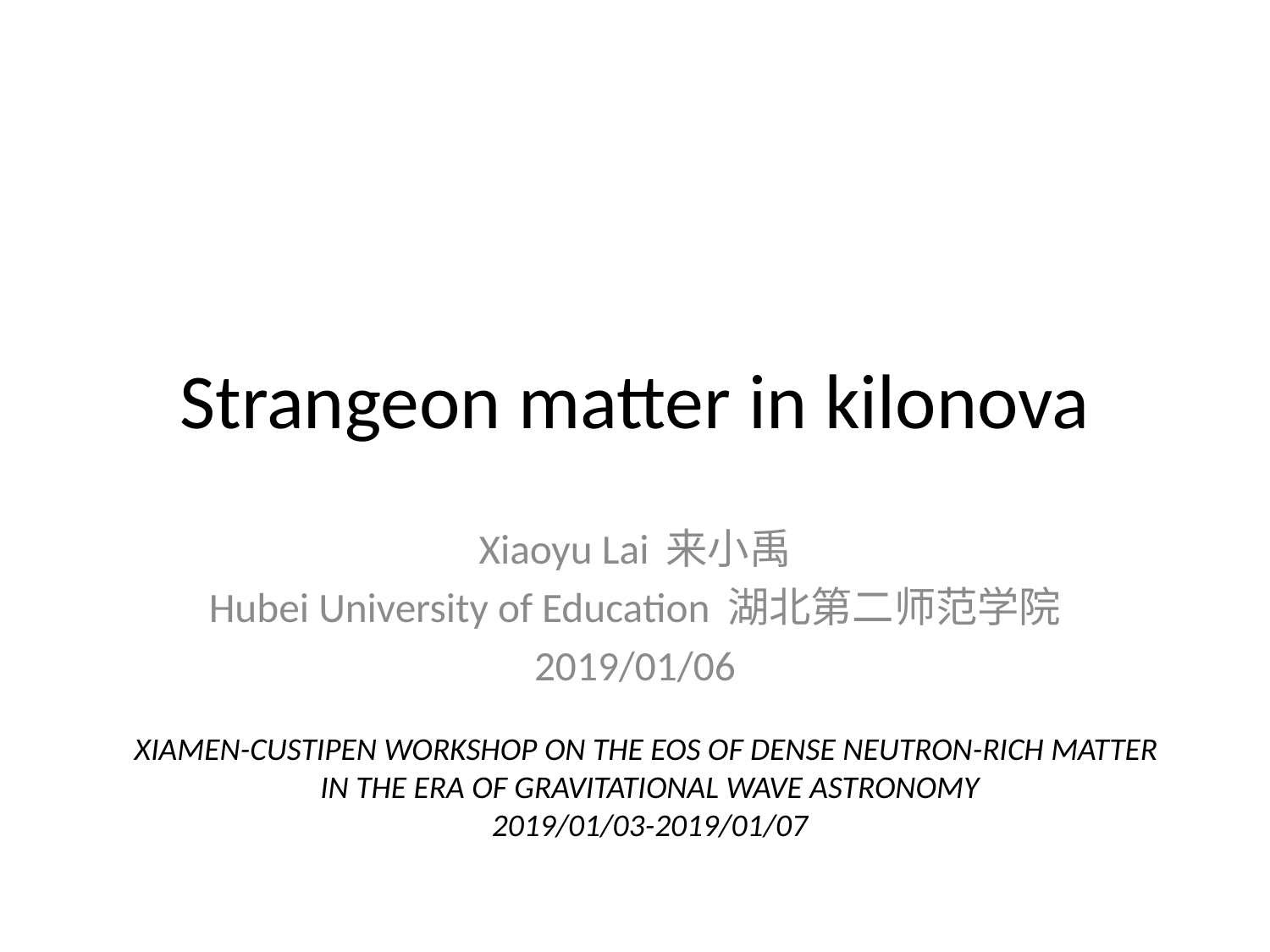

# Strangeon matter in kilonova
Xiaoyu Lai 来小禹
Hubei University of Education 湖北第二师范学院
2019/01/06
XIAMEN-CUSTIPEN WORKSHOP ON THE EOS OF DENSE NEUTRON-RICH MATTER
IN THE ERA OF GRAVITATIONAL WAVE ASTRONOMY
2019/01/03-2019/01/07